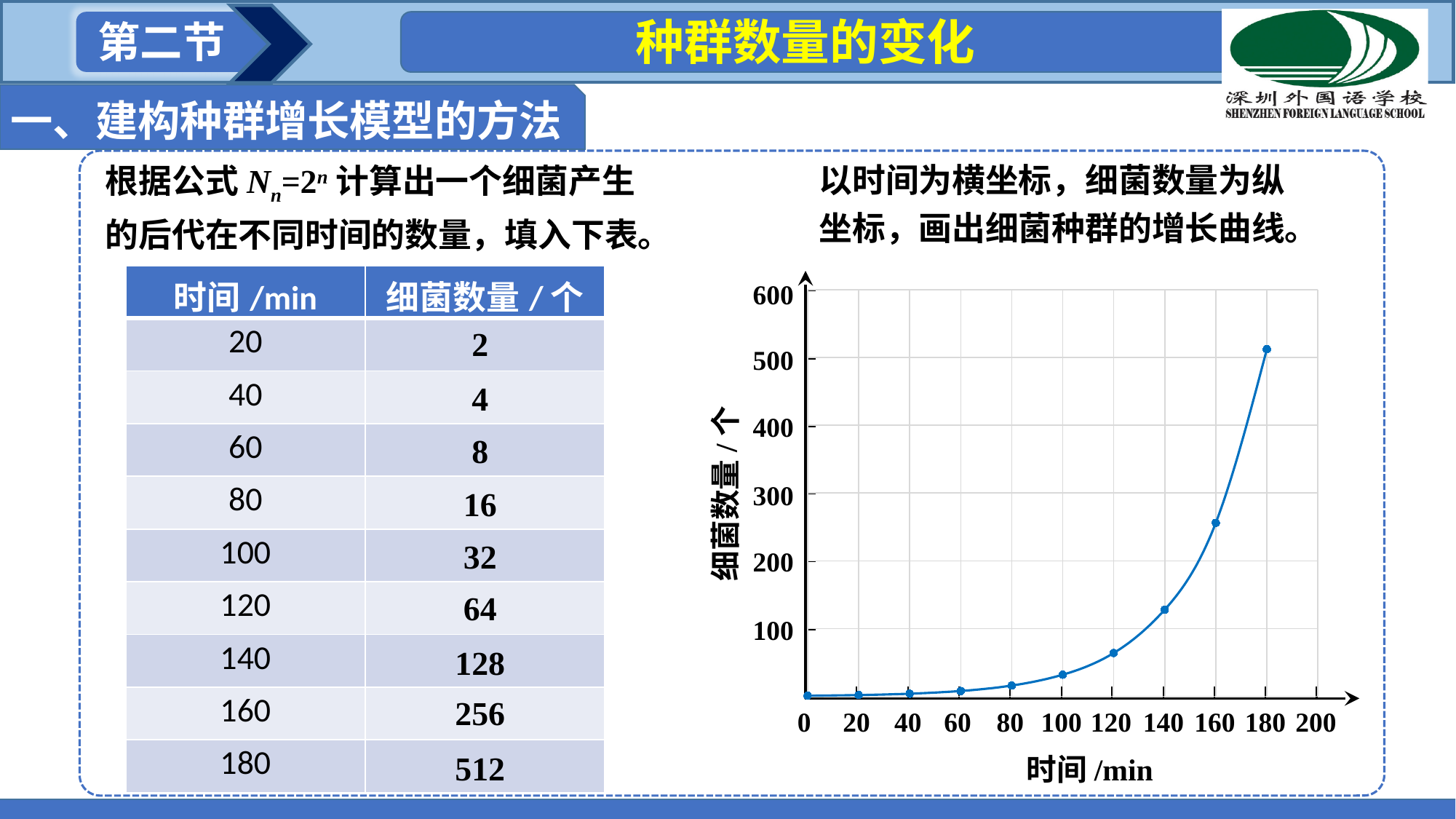

种群数量的变化
第二节
一、建构种群增长模型的方法
根据公式Nn=2n计算出一个细菌产生的后代在不同时间的数量，填入下表。
以时间为横坐标，细菌数量为纵坐标，画出细菌种群的增长曲线。

| 时间/min | 细菌数量/个 |
| --- | --- |
| 20 |  |
| 40 |  |
| 60 |  |
| 80 |  |
| 100 |  |
| 120 |  |
| 140 |  |
| 160 |  |
| 180 |  |

### Chart

| Category | 种群数量/个 |
|---|---|
600
500
400
细菌数量/个
300
200
100
0
20
40
60
80
100
120
140
160
180
200
时间/min
2
4
8
16
32
64
128
256
512